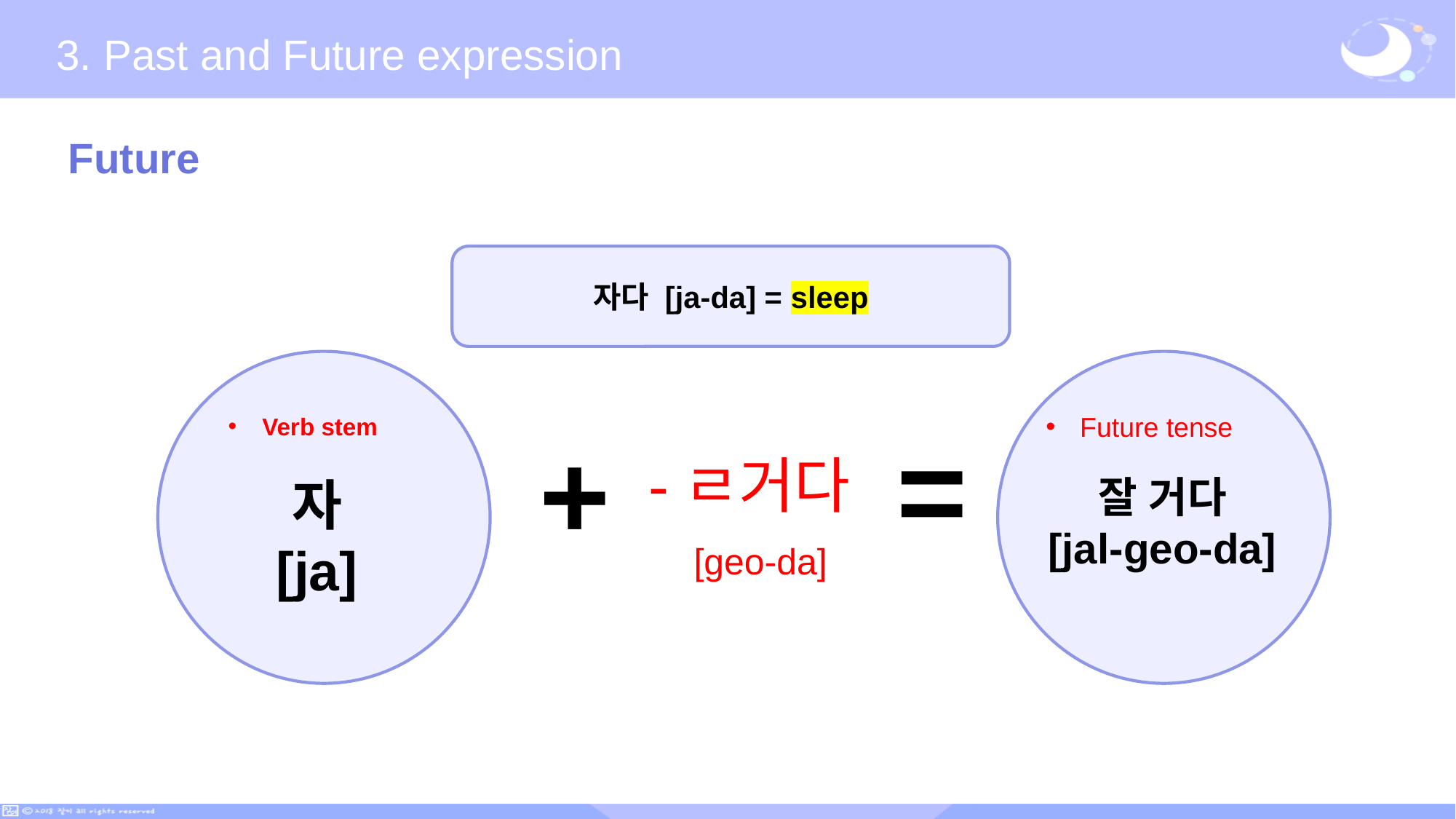

3. Past and Future expression
Future
자다 [ja-da] = sleep

Future tense
Verb stem
=
+
-ㄹ거다
   [geo-da]
자
[ja]
잘 거다
[jal-geo-da]